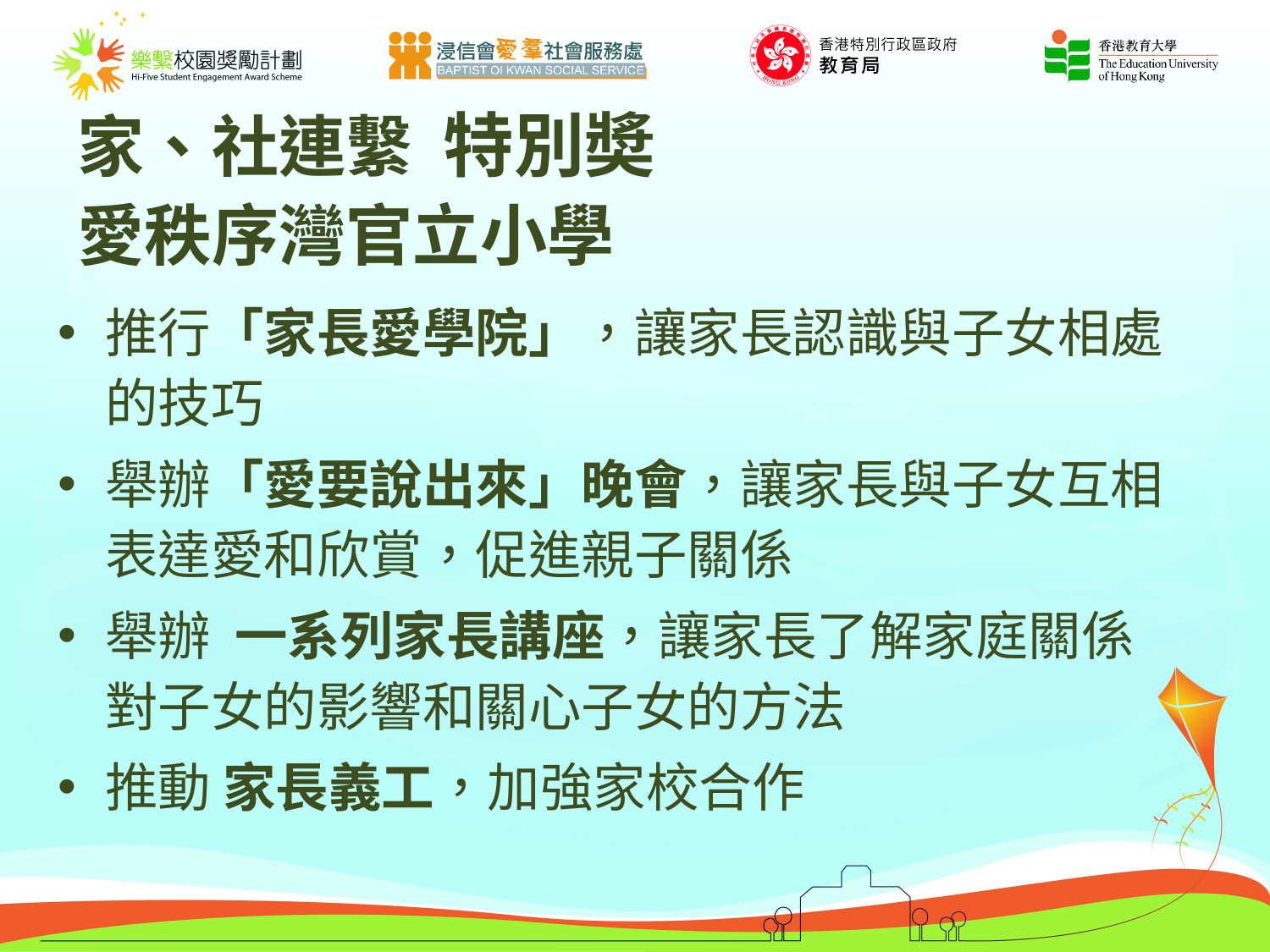

# 家、社連繫  特別奬 愛秩序灣官立小學
推行「家長愛學院」，讓家長認識與子女相處的技巧
舉辦「愛要說出來」晚會，讓家長與子女互相表達愛和欣賞，促進親子關係
舉辦  一系列家長講座，讓家長了解家庭關係對子女的影響和關心子女的方法
推動 家長義工，加強家校合作